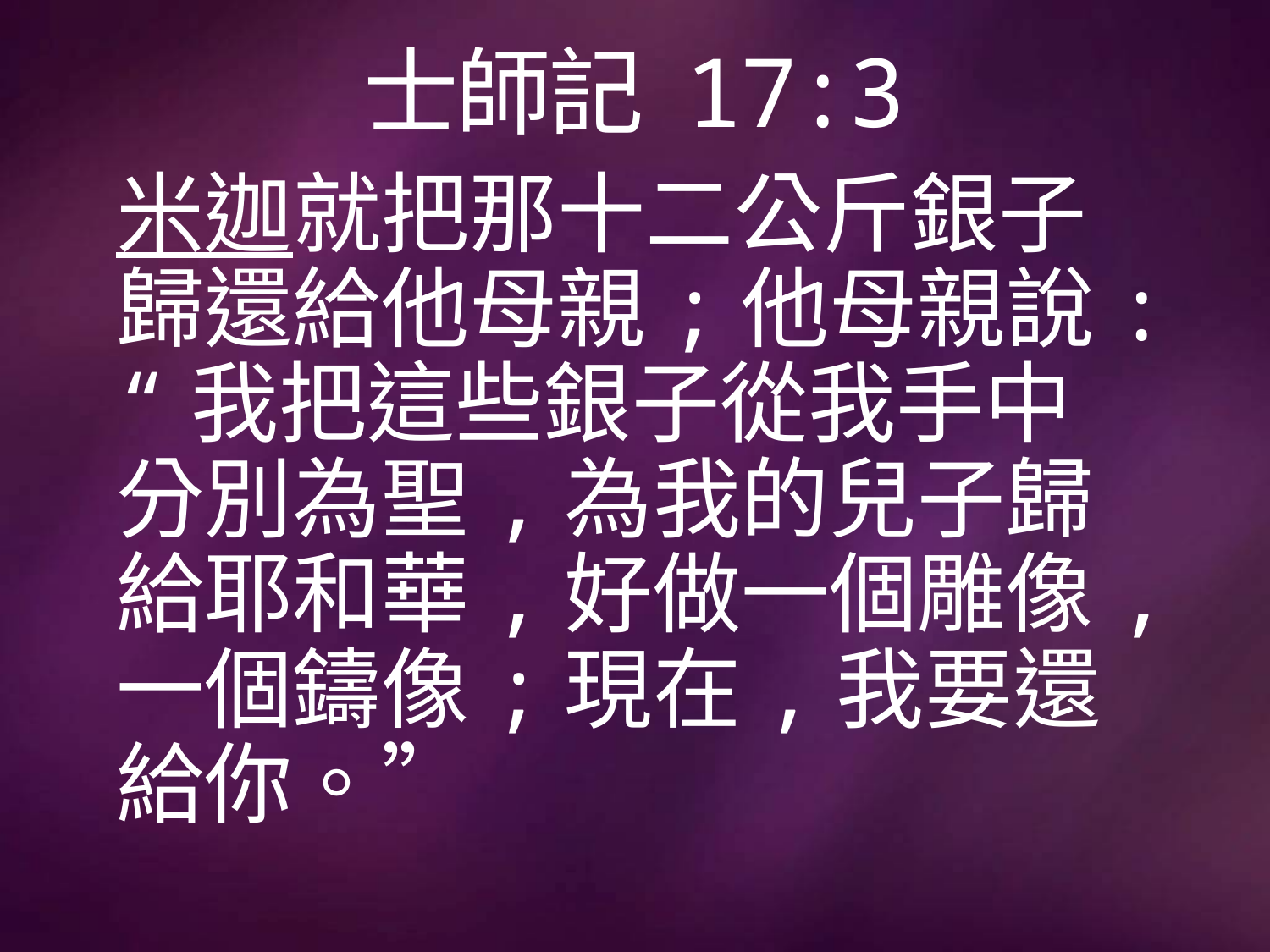

# 士師記 17:3
米迦就把那十二公斤銀子歸還給他母親;他母親說:“我把這些銀子從我手中分別為聖,為我的兒子歸給耶和華,好做一個雕像,一個鑄像;現在,我要還給你。”